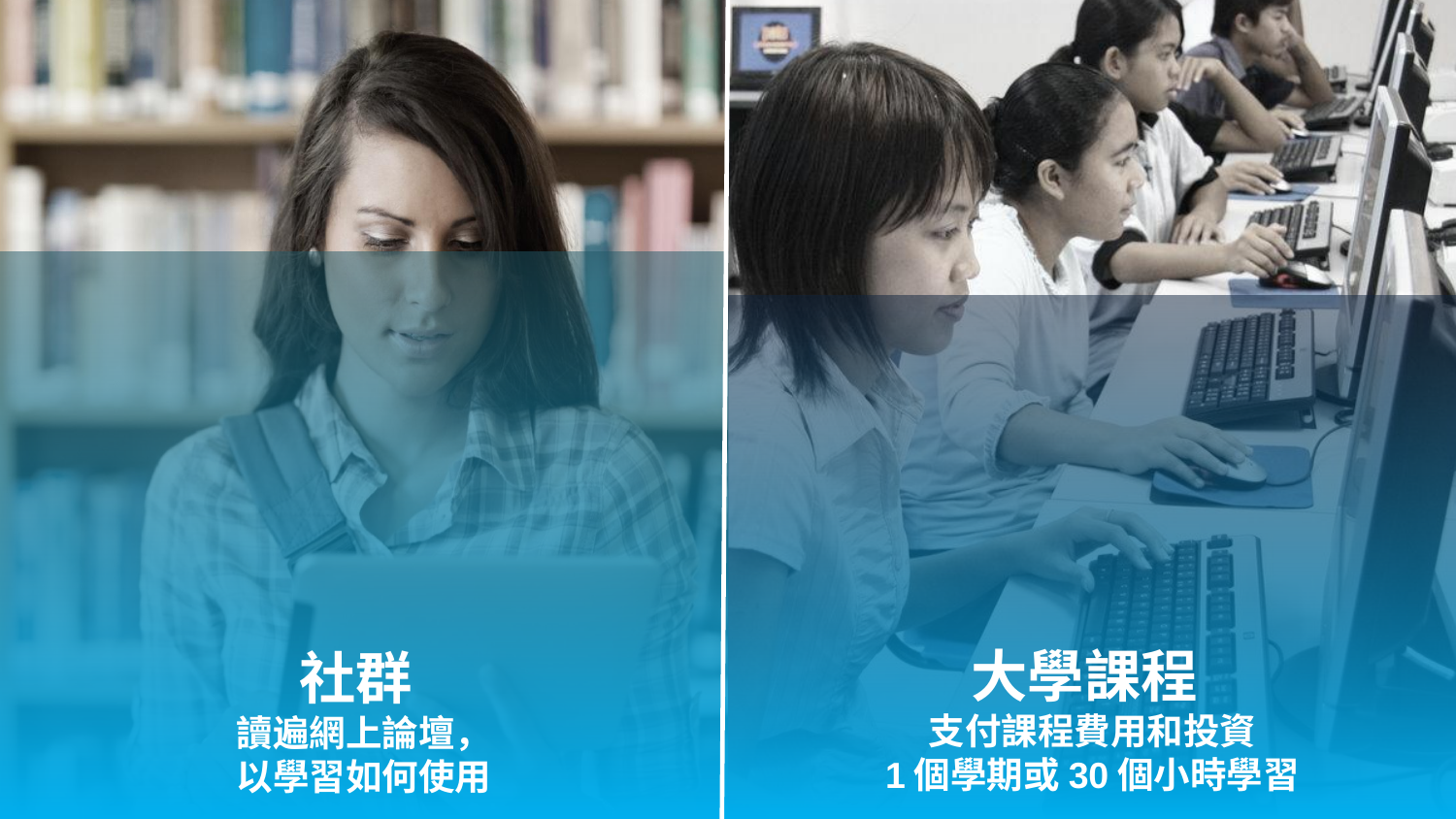

社群
讀遍網上論壇，
以學習如何使用

大學課程
支付課程費用和投資
1個學期或30個小時學習